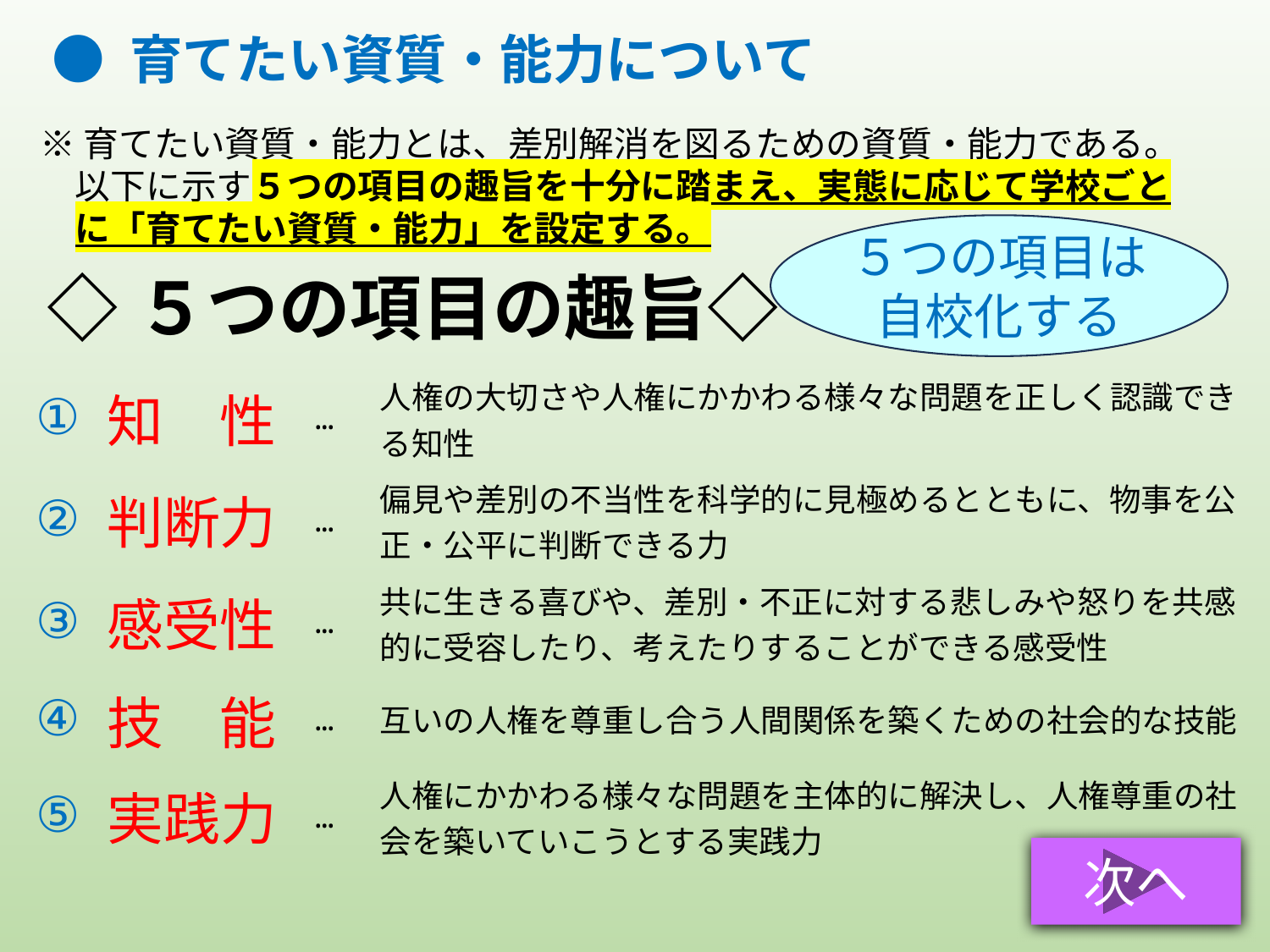

● 育てたい資質・能力について
※育てたい資質・能力とは、差別解消を図るための資質・能力である。
　以下に示す５つの項目の趣旨を十分に踏まえ、実態に応じて学校ごと
　に「育てたい資質・能力」を設定する。
５つの項目は自校化する
◇５つの項目の趣旨◇
| ① | 知　性 | … | 人権の大切さや人権にかかわる様々な問題を正しく認識できる知性 |
| --- | --- | --- | --- |
| ② | 判断力 | … | 偏見や差別の不当性を科学的に見極めるとともに、物事を公正・公平に判断できる力 |
| ③ | 感受性 | … | 共に生きる喜びや、差別・不正に対する悲しみや怒りを共感的に受容したり、考えたりすることができる感受性 |
| ④ | 技　能 | … | 互いの人権を尊重し合う人間関係を築くための社会的な技能 |
| ⑤ | 実践力 | … | 人権にかかわる様々な問題を主体的に解決し、人権尊重の社会を築いていこうとする実践力 |
次へ